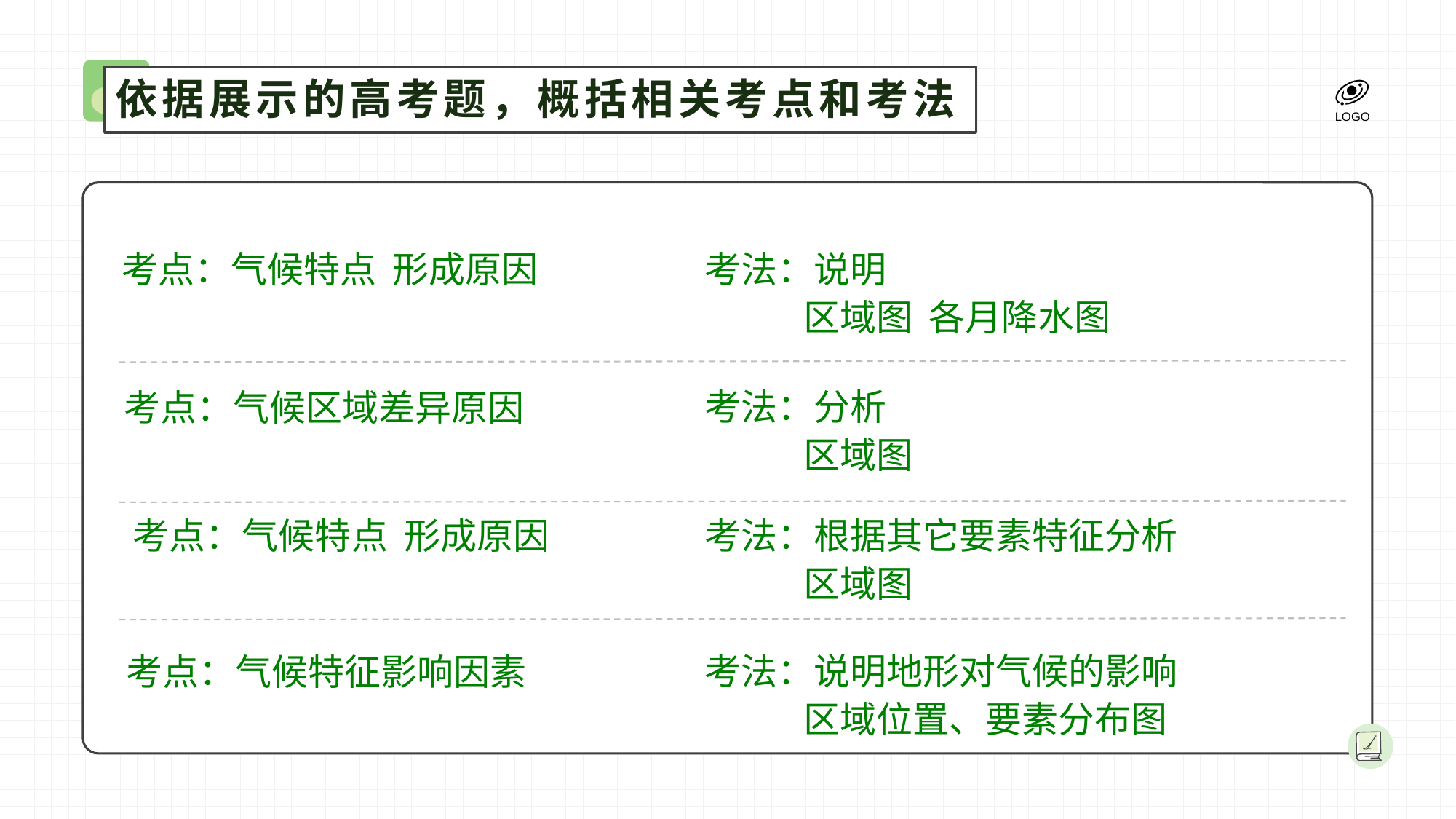

依据展示的高考题，概括相关考点和考法
考点：气候特点  形成原因
考法：说明
           区域图  各月降水图
考点：气候区域差异原因
考法：分析
           区域图
考点：气候特点  形成原因
考法：根据其它要素特征分析
           区域图
考法：说明地形对气候的影响
           区域位置、要素分布图
考点：气候特征影响因素